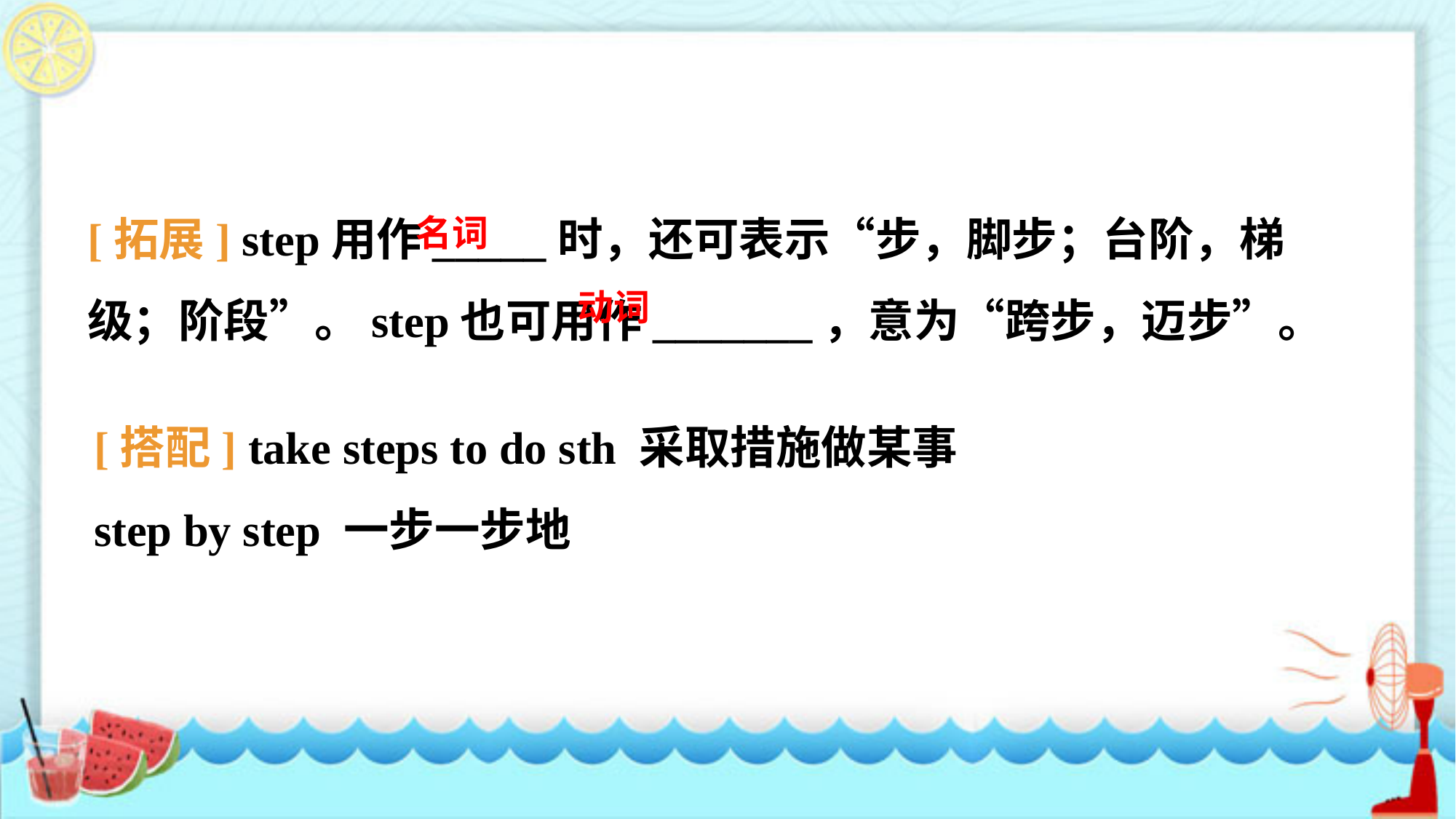

[拓展] step用作_____时，还可表示“步，脚步；台阶，梯级；阶段”。step也可用作_______，意为“跨步，迈步”。
名词
动词
[搭配] take steps to do sth 采取措施做某事
step by step 一步一步地